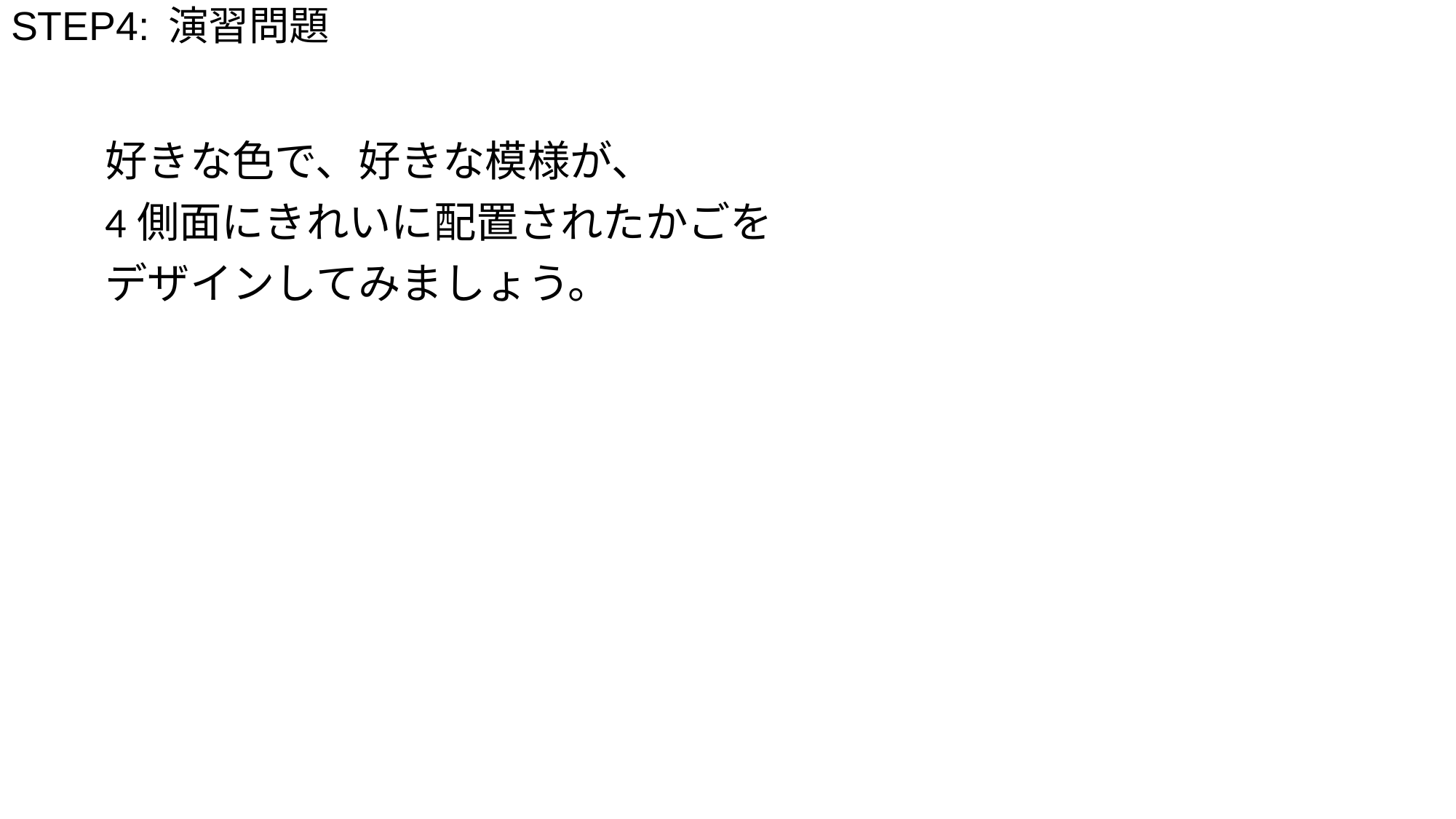

# STEP4: 演習問題
好きな色で、好きな模様が、
4側面にきれいに配置されたかごを
デザインしてみましょう。